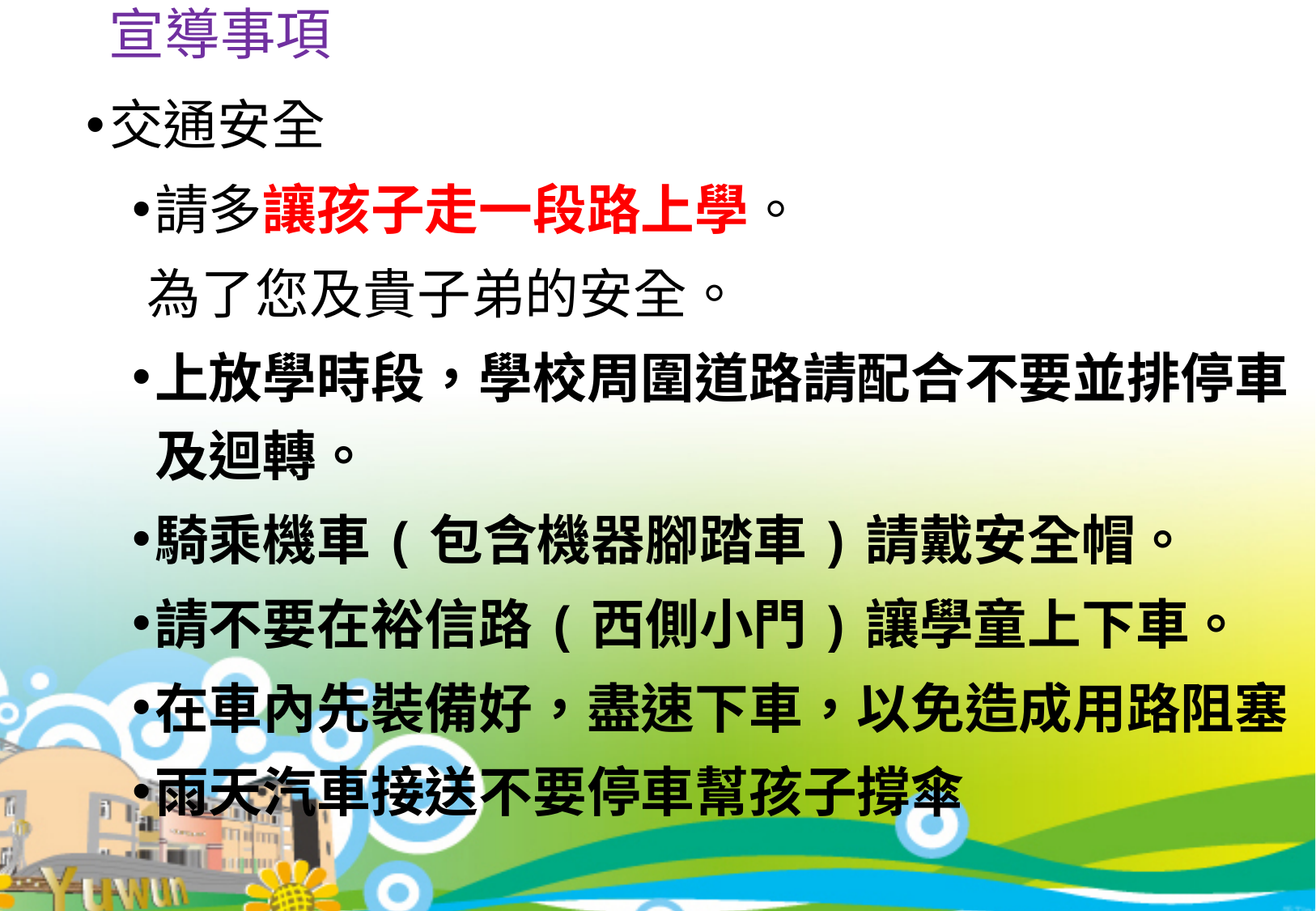

# 宣導事項
交通安全
請多讓孩子走一段路上學。
為了您及貴子弟的安全。
上放學時段，學校周圍道路請配合不要並排停車及迴轉。
騎乘機車(包含機器腳踏車)請戴安全帽。
請不要在裕信路(西側小門)讓學童上下車。
在車內先裝備好，盡速下車，以免造成用路阻塞
雨天汽車接送不要停車幫孩子撐傘